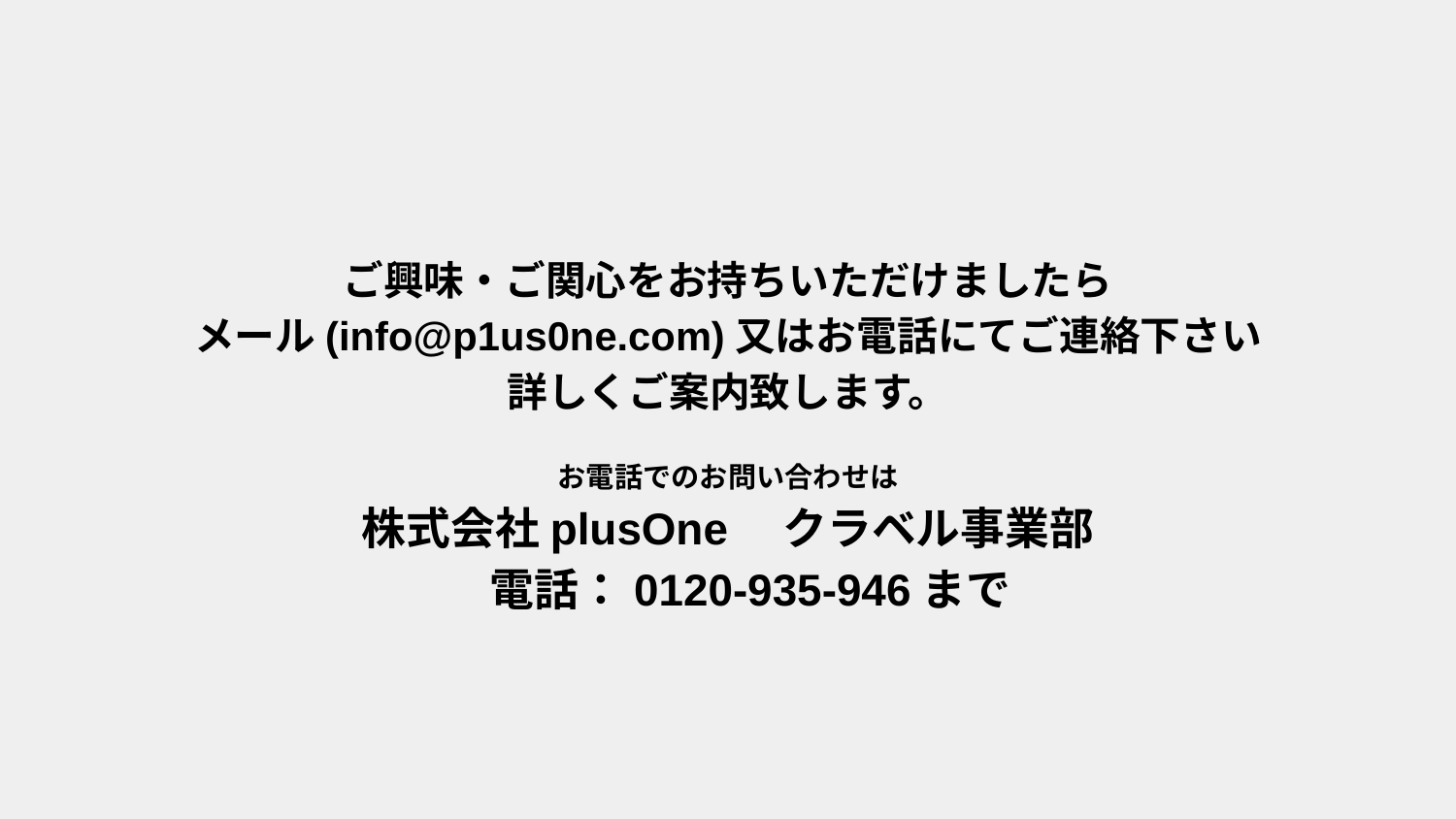

ご興味・ご関心をお持ちいただけましたら
メール(info@p1us0ne.com)又はお電話にてご連絡下さい
詳しくご案内致します。

お電話でのお問い合わせは
株式会社plusOne　クラベル事業部
　電話：0120‐935‐946まで